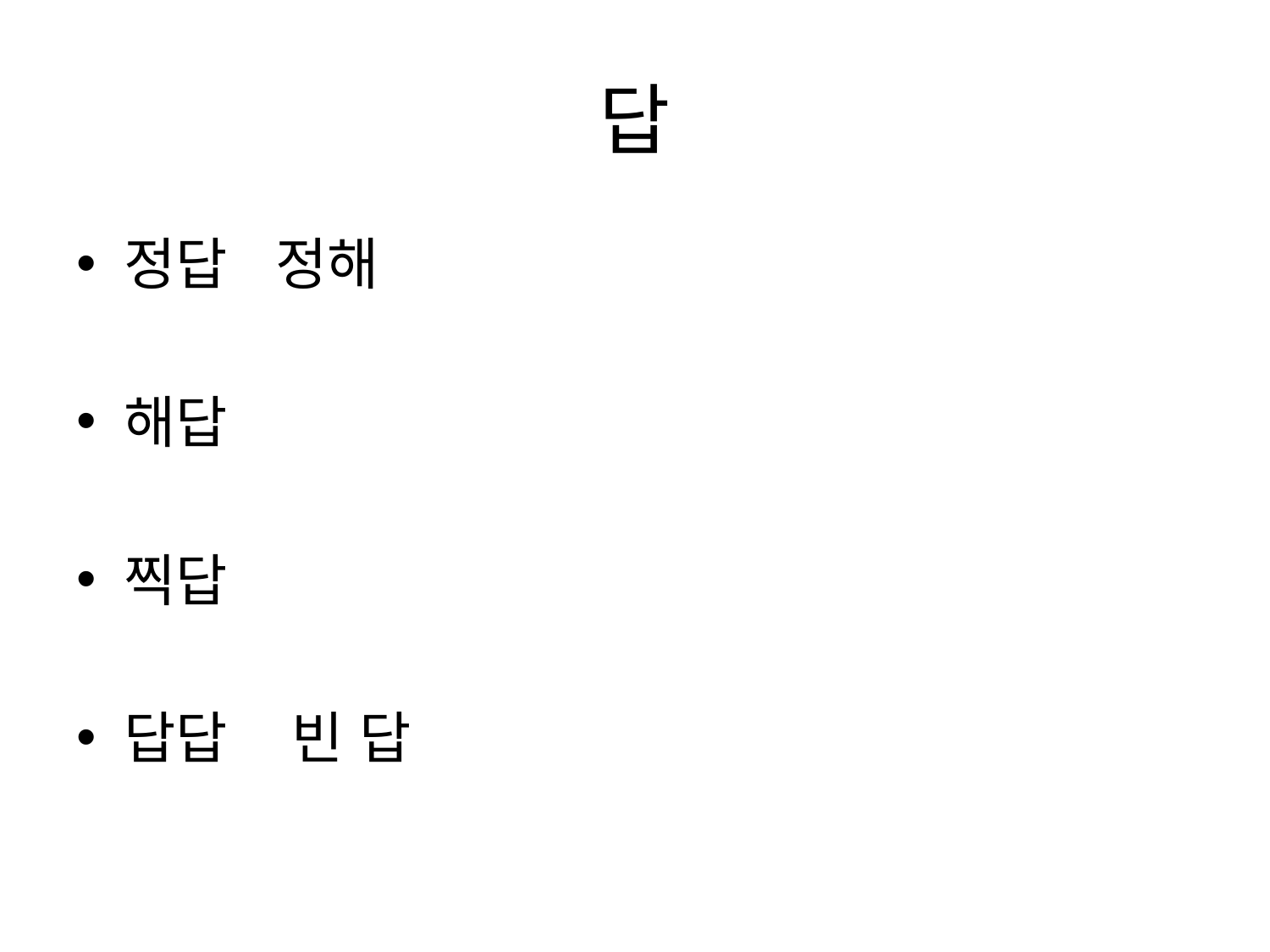

# 답
정답   정해

해답

찍답

답답    빈 답